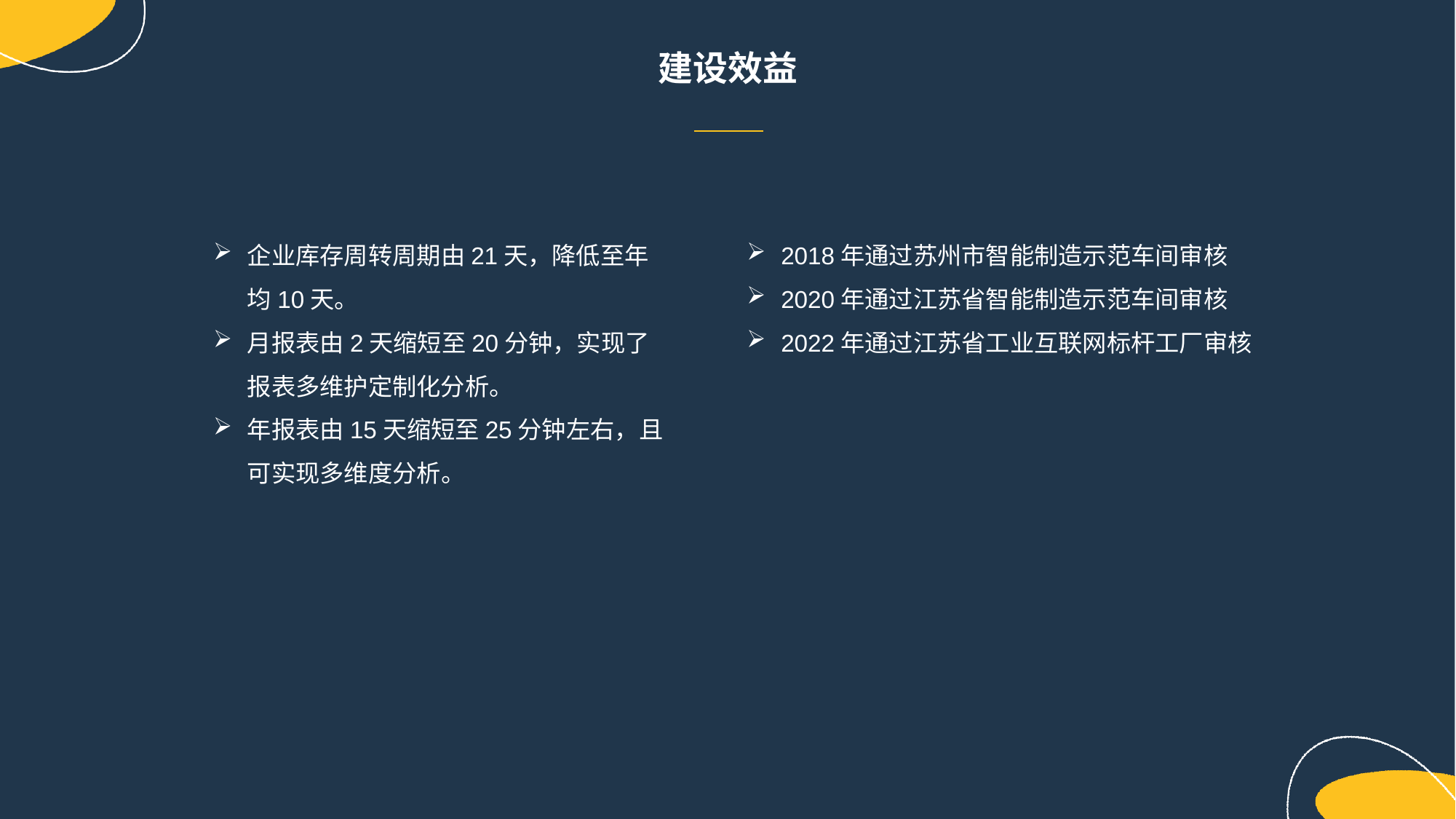

建设效益
企业库存周转周期由21天，降低至年均10天。
月报表由2天缩短至20分钟，实现了报表多维护定制化分析。
年报表由15天缩短至25分钟左右，且可实现多维度分析。
2018年通过苏州市智能制造示范车间审核
2020年通过江苏省智能制造示范车间审核
2022年通过江苏省工业互联网标杆工厂审核